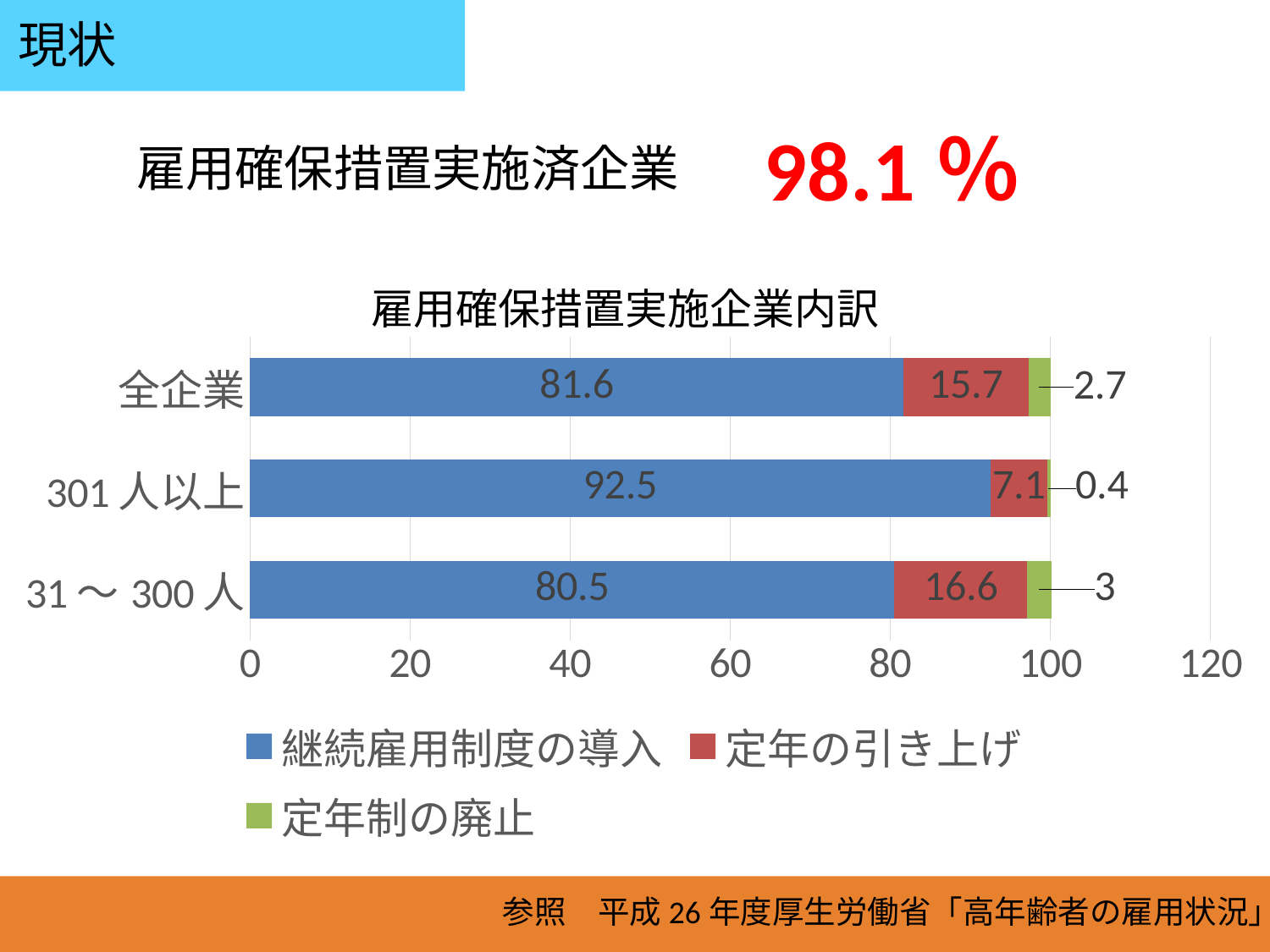

現状
98.1％
雇用確保措置実施済企業
雇用確保措置実施企業内訳

### Chart

| Category | 継続雇用制度の導入 | 定年の引き上げ | 定年制の廃止 |
|---|---|---|---|
| 31～300人 | 80.5 | 16.6 | 3.0 |
| 301人以上 | 92.5 | 7.1 | 0.4 |
| 全企業 | 81.6 | 15.7 | 2.7 |
参照　平成26年度厚生労働省「高年齢者の雇用状況」